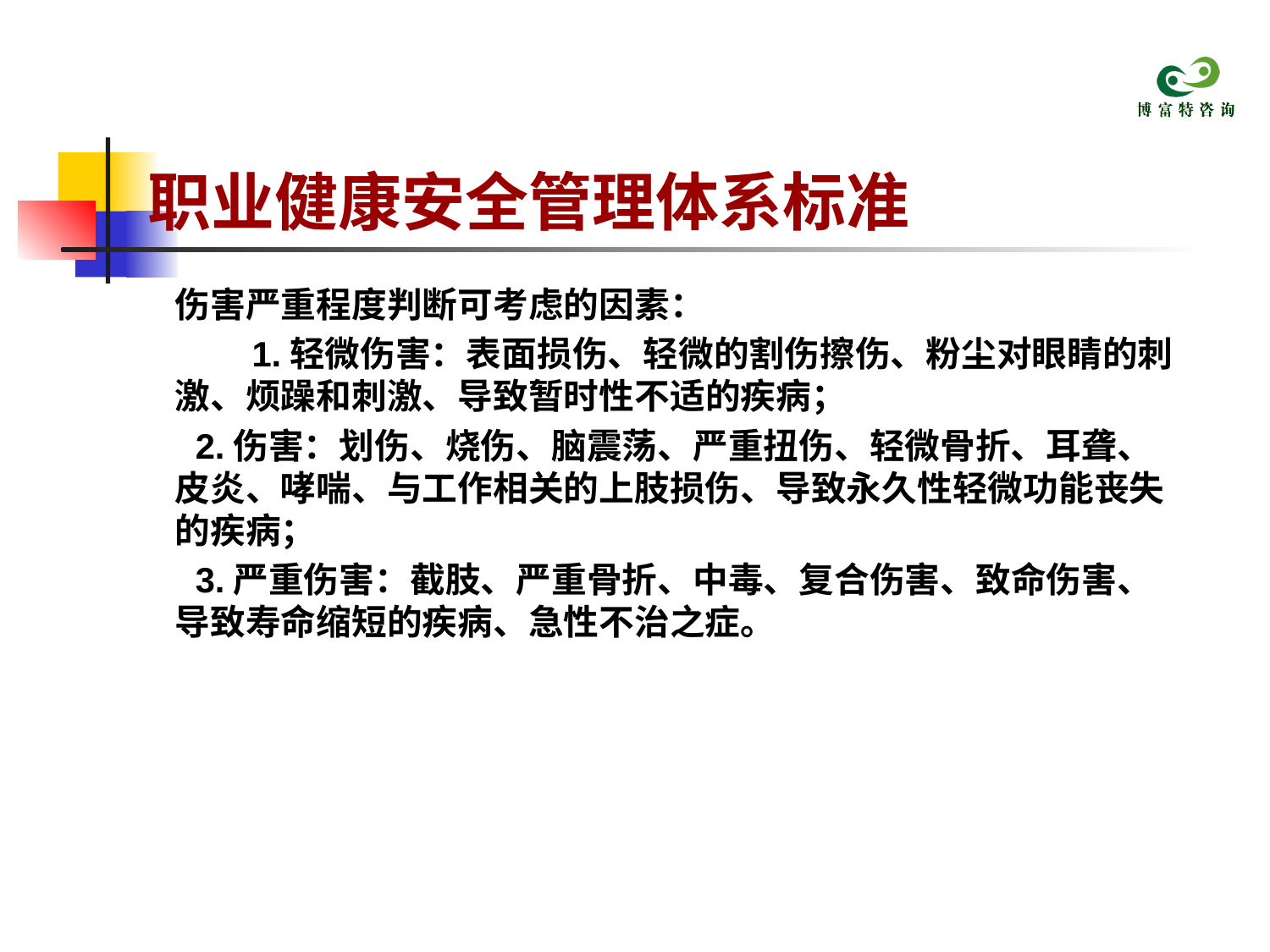

# 职业健康安全管理体系标准
     伤害严重程度判断可考虑的因素：
            1.轻微伤害：表面损伤、轻微的割伤擦伤、粉尘对眼睛的刺激、烦躁和刺激、导致暂时性不适的疾病；
       2.伤害：划伤、烧伤、脑震荡、严重扭伤、轻微骨折、耳聋、皮炎、哮喘、与工作相关的上肢损伤、导致永久性轻微功能丧失的疾病；
       3.严重伤害：截肢、严重骨折、中毒、复合伤害、致命伤害、导致寿命缩短的疾病、急性不治之症。
53